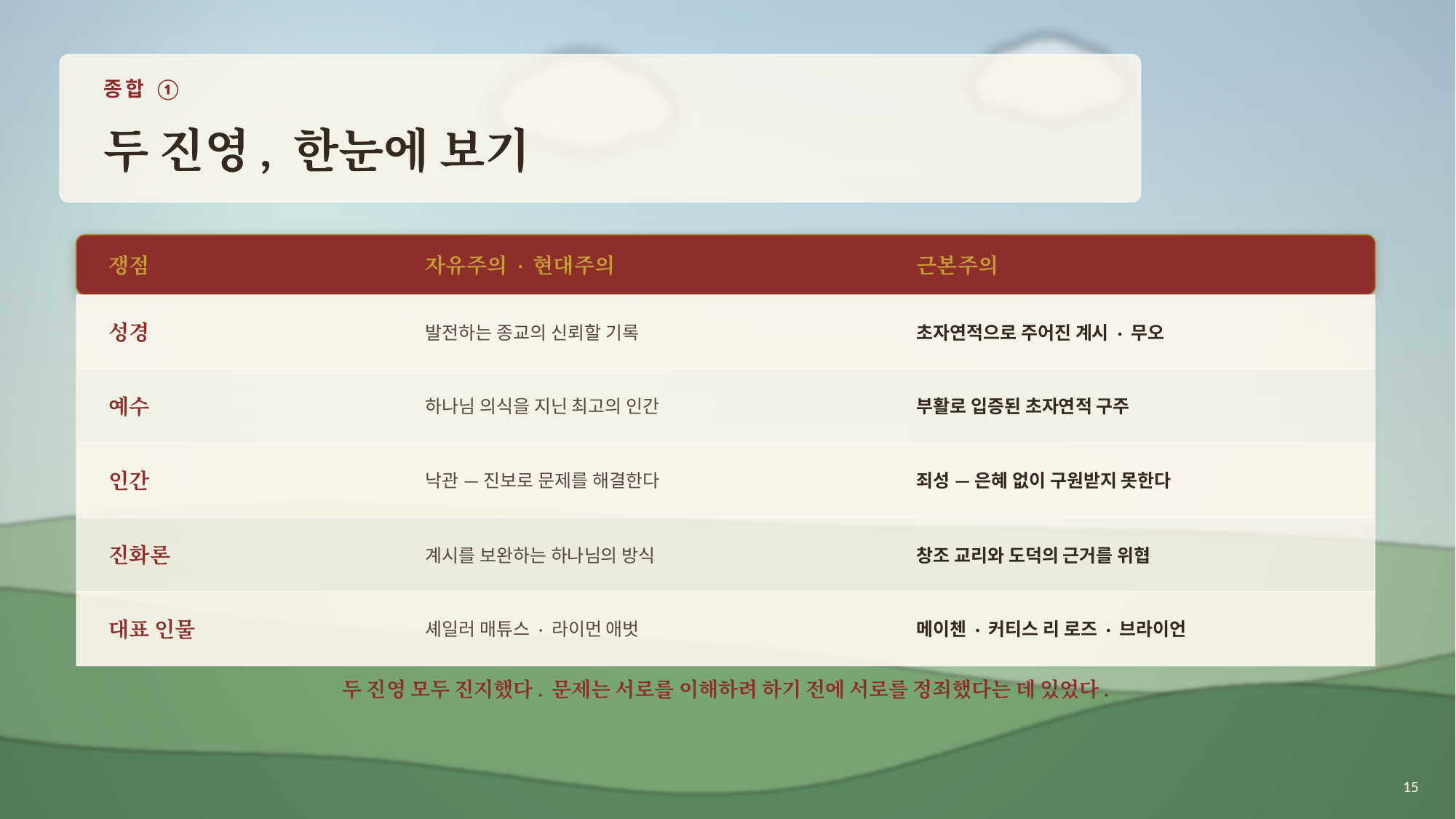

종합 ①
두 진영, 한눈에 보기

쟁점
자유주의 · 현대주의
근본주의

성경
발전하는 종교의 신뢰할 기록
초자연적으로 주어진 계시 · 무오

예수
하나님 의식을 지닌 최고의 인간
부활로 입증된 초자연적 구주

인간
낙관 — 진보로 문제를 해결한다
죄성 — 은혜 없이 구원받지 못한다

진화론
계시를 보완하는 하나님의 방식
창조 교리와 도덕의 근거를 위협

대표 인물
셰일러 매튜스 · 라이먼 애벗
메이첸 · 커티스 리 로즈 · 브라이언
두 진영 모두 진지했다. 문제는 서로를 이해하려 하기 전에 서로를 정죄했다는 데 있었다.
15